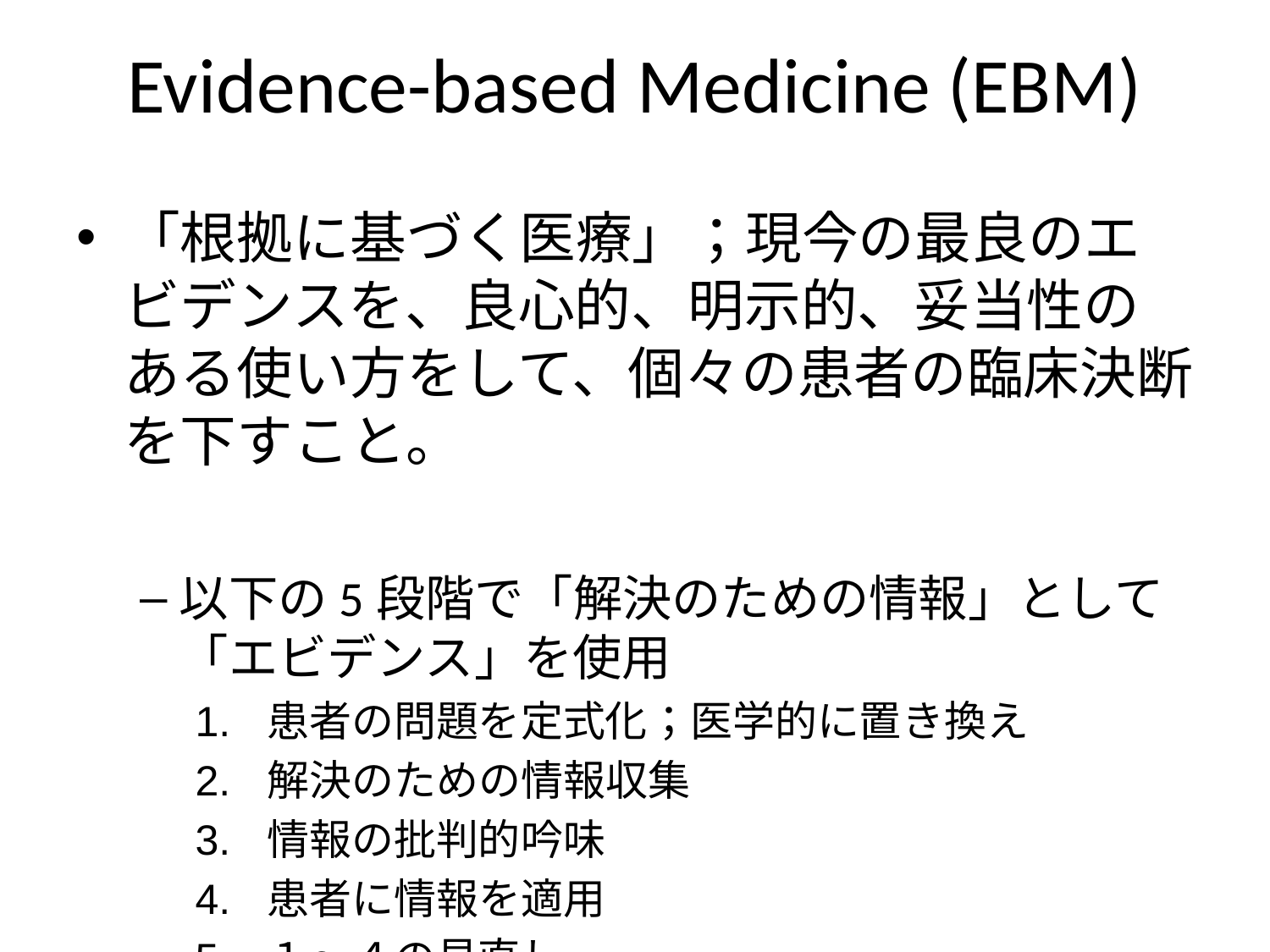

# Evidence-based Medicine (EBM)
「根拠に基づく医療」；現今の最良のエビデンスを、良心的、明示的、妥当性のある使い方をして、個々の患者の臨床決断を下すこと。

以下の5段階で「解決のための情報」として「エビデンス」を使用
患者の問題を定式化；医学的に置き換え
解決のための情報収集
情報の批判的吟味
患者に情報を適用
１～４の見直し